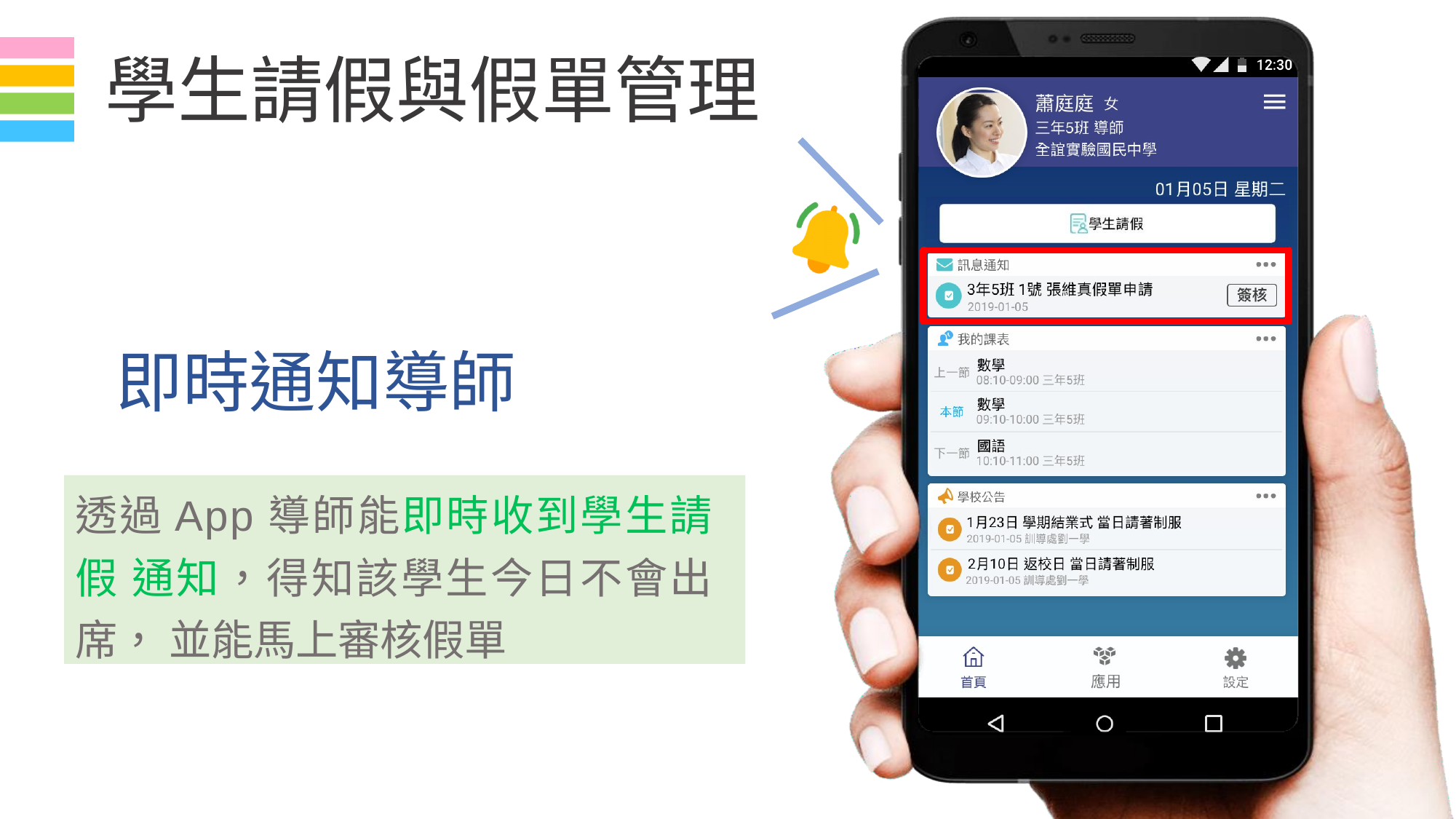

# 學生請假與假單管理

即時通知導師
透過App導師能即時收到學生請假 通知，得知該學生今日不會出席， 並能馬上審核假單